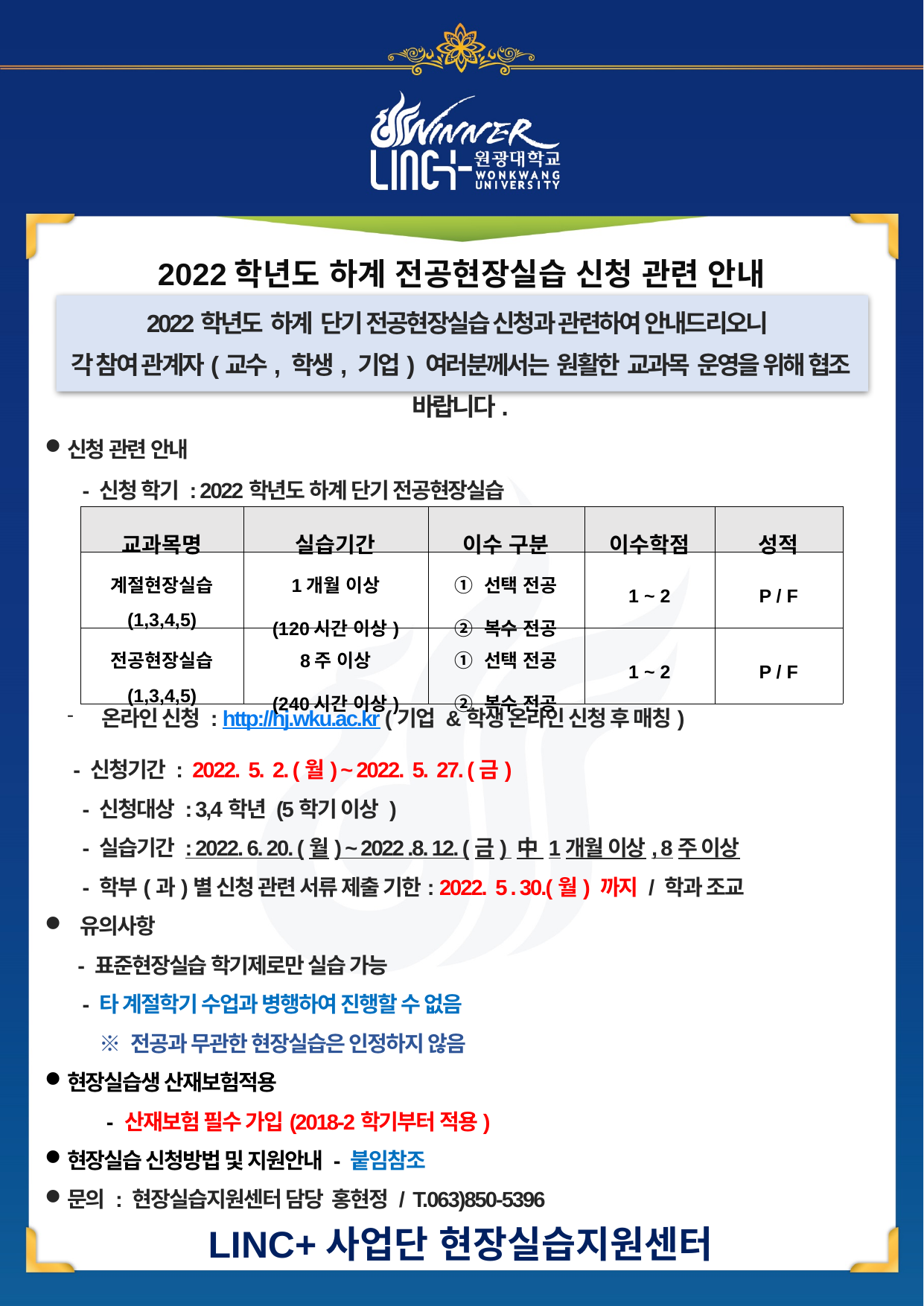

2022학년도 하계 전공현장실습 신청 관련 안내

2022학년도  하계  단기 전공현장실습 신청과 관련하여 안내드리오니
각 참여 관계자(교수, 학생, 기업) 여러분께서는  원활한  교과목  운영을 위해 협조 바랍니다.
신청 관련 안내
   - 신청 학기 : 2022학년도 하계 단기 전공현장실습

온라인 신청 : http://hj.wku.ac.kr (기업 &학생 온라인 신청 후 매칭)
 - 신청기간 :  2022.  5.  2. (월) ~ 2022.  5.  27. (금)
   - 신청대상 : 3,4학년 (5학기 이상 )
   - 실습기간 : 2022. 6. 20. (월) ~ 2022 .8. 12. (금) 中 1개월 이상, 8주 이상
   - 학부(과)별 신청 관련 서류 제출 기한: 2022.  5 . 30.(월) 까지 / 학과 조교
유의사항
  - 표준현장실습 학기제로만 실습 가능
   - 타 계절학기 수업과 병행하여 진행할 수 없음
       ※ 전공과 무관한 현장실습은 인정하지 않음
현장실습생 산재보험적용
             - 산재보험 필수 가입(2018-2학기부터 적용)
현장실습 신청방법 및 지원안내 - 붙임참조
문의 : 현장실습지원센터 담당  홍현정 /  T.063)850-5396
| 교과목명 | 실습기간 | 이수 구분 | 이수학점 | 성적 |
| --- | --- | --- | --- | --- |
| 계절현장실습 (1,3,4,5) | 1개월 이상 (120시간 이상) | ① 선택 전공 ② 복수 전공 | 1 ~ 2 | P / F |
| 전공현장실습 (1,3,4,5) | 8주 이상 (240시간 이상) | ① 선택 전공 ② 복수 전공 | 1 ~ 2 | P / F |
LINC+사업단 현장실습지원센터